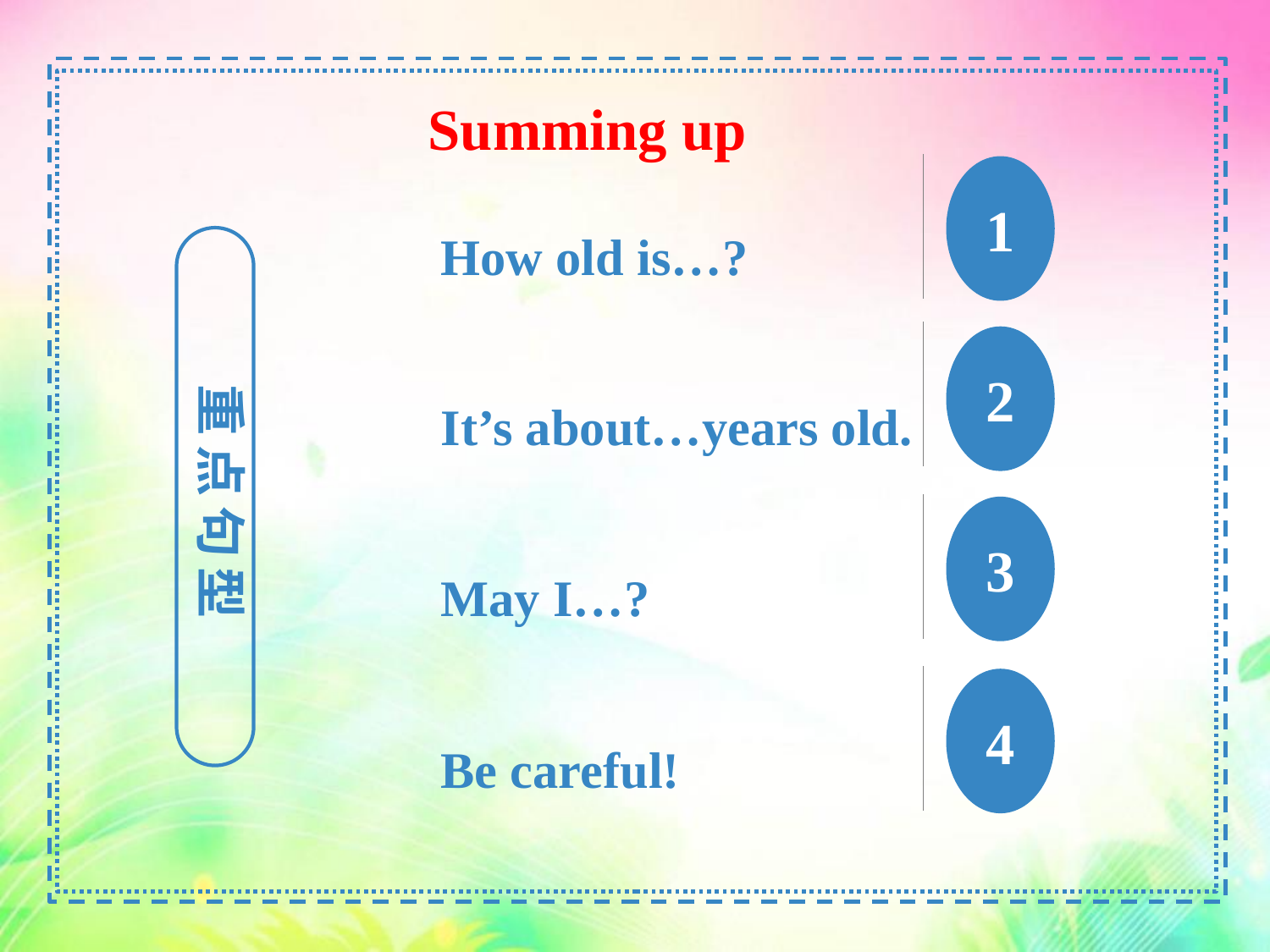

Summing up
1
How old is…?

重点句型
2
It’s about…years old.
3
May I…?
4
Be careful!